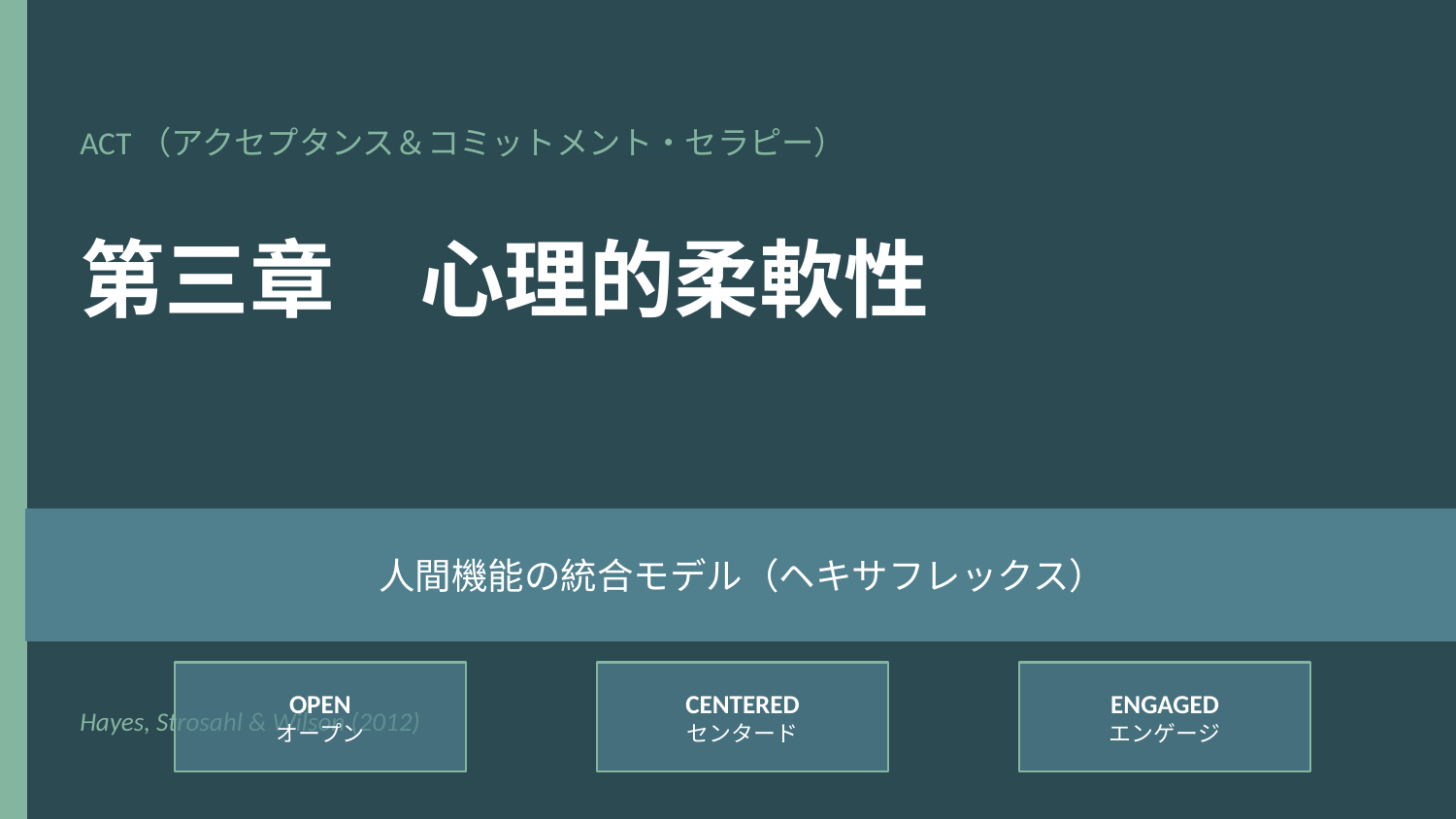

ACT（アクセプタンス＆コミットメント・セラピー）
第三章　心理的柔軟性

人間機能の統合モデル（ヘキサフレックス）

OPEN
オープン

CENTERED
センタード

ENGAGED
エンゲージ
Hayes, Strosahl & Wilson (2012)